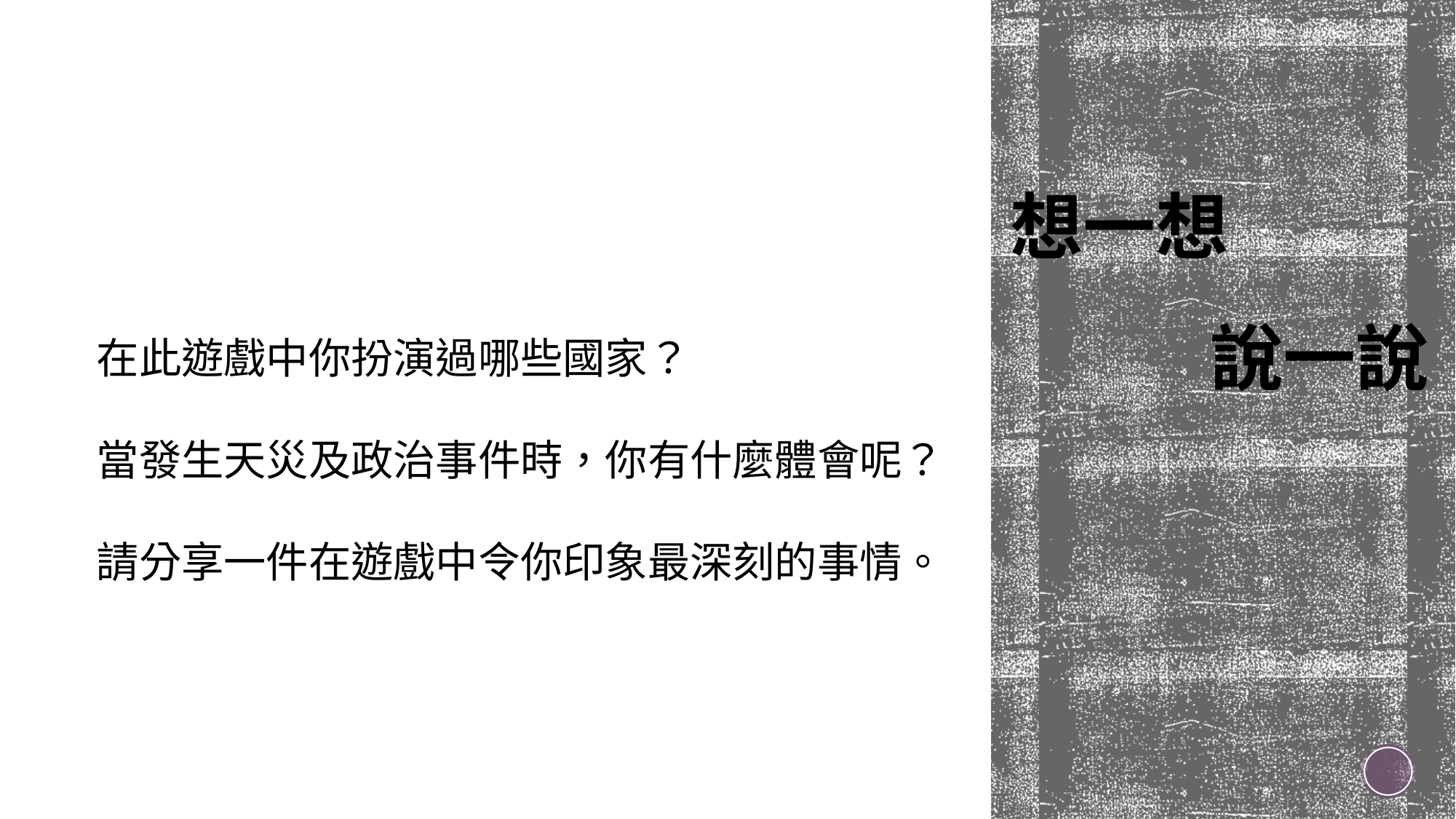

想一想
           說一說
在此遊戲中你扮演過哪些國家？
當發生天災及政治事件時，你有什麼體會呢？
請分享一件在遊戲中令你印象最深刻的事情。